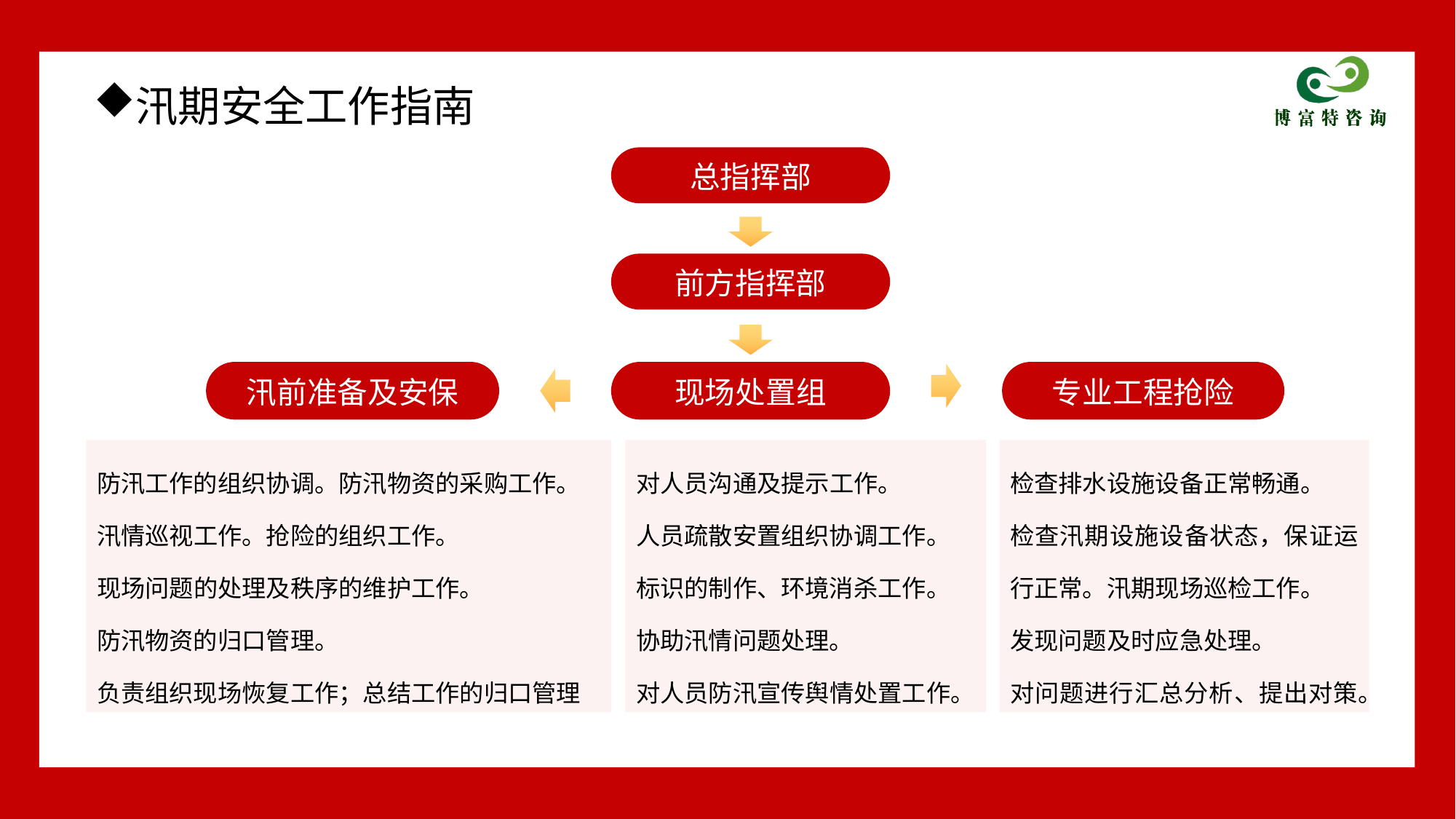

汛期安全工作指南
总指挥部
前方指挥部
现场处置组
汛前准备及安保
专业工程抢险
防汛工作的组织协调。防汛物资的采购工作。
汛情巡视工作。抢险的组织工作。
现场问题的处理及秩序的维护工作。
防汛物资的归口管理。
负责组织现场恢复工作；总结工作的归口管理
对人员沟通及提示工作。
人员疏散安置组织协调工作。
标识的制作、环境消杀工作。
协助汛情问题处理。
对人员防汛宣传舆情处置工作。
检查排水设施设备正常畅通。
检查汛期设施设备状态，保证运行正常。汛期现场巡检工作。
发现问题及时应急处理。
对问题进行汇总分析、提出对策。